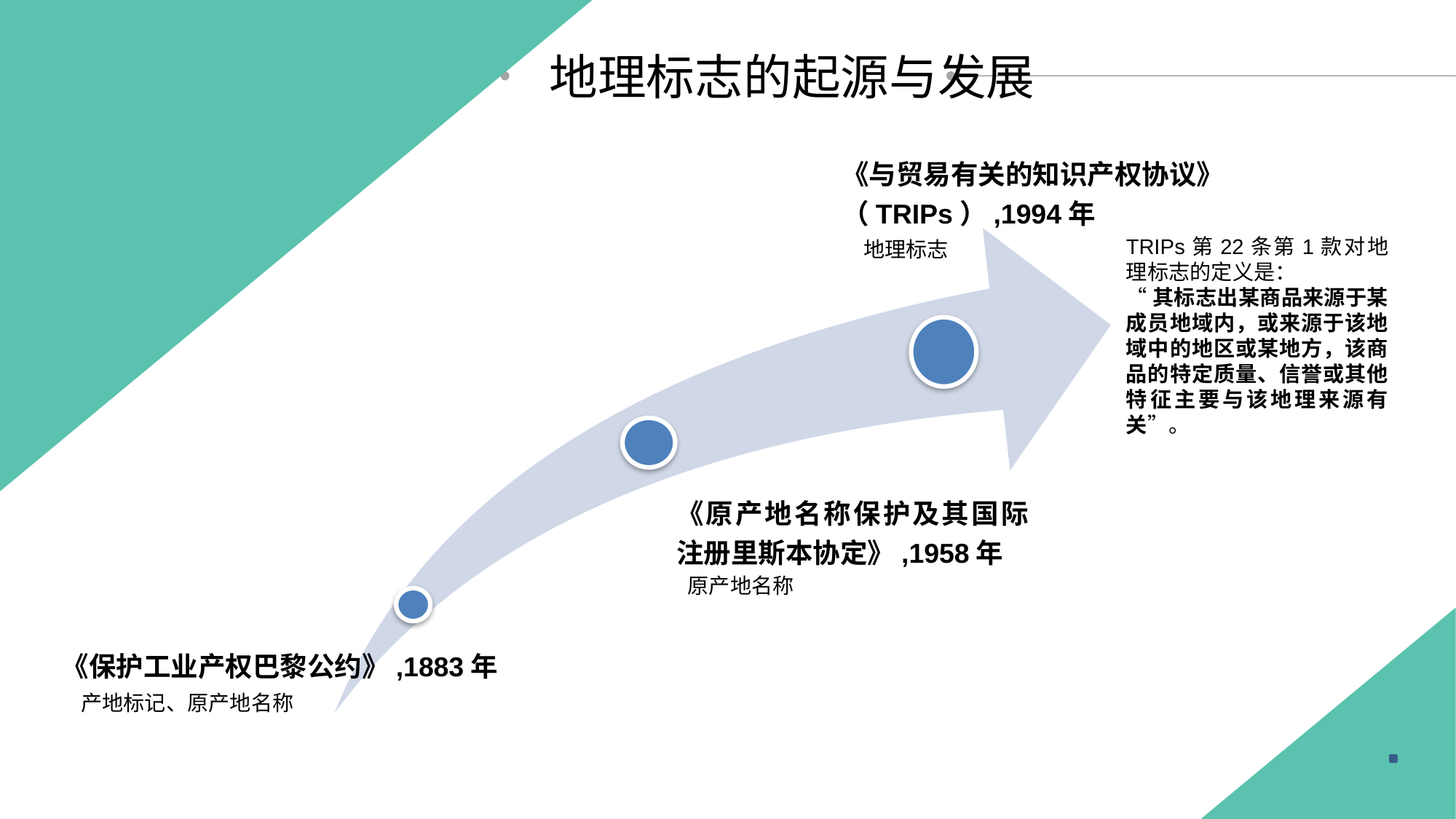

地理标志的起源与发展

《与贸易有关的知识产权协议》（TRIPs）,1994年
   地理标志

TRIPs第22条第1款对地理标志的定义是：
“其标志出某商品来源于某成员地域内，或来源于该地域中的地区或某地方，该商品的特定质量、信誉或其他特征主要与该地理来源有关”。
《原产地名称保护及其国际注册里斯本协定》,1958年

   原产地名称

《保护工业产权巴黎公约》,1883年
   产地标记、原产地名称